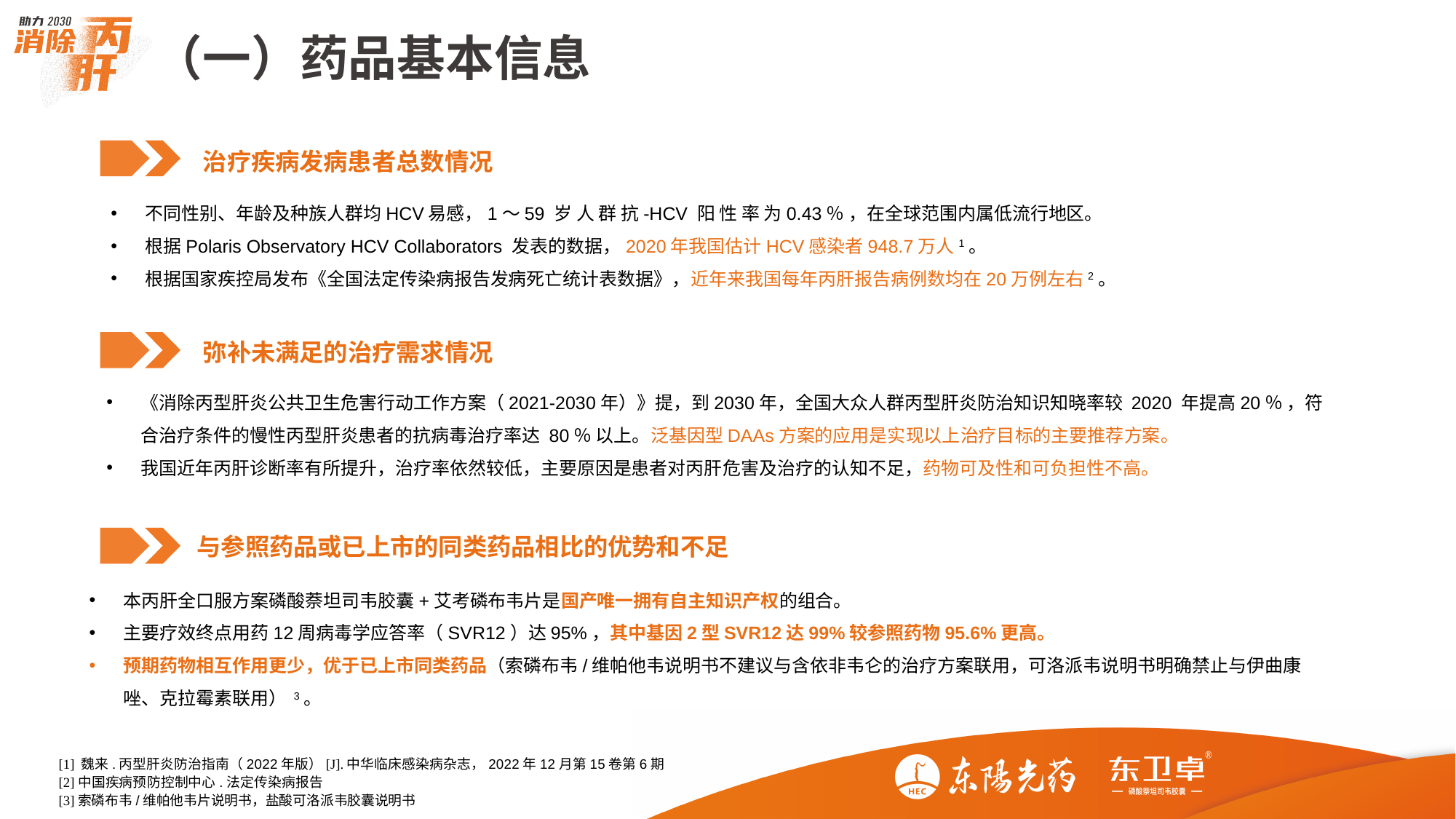

（一）药品基本信息
治疗疾病发病患者总数情况

不同性别、年龄及种族人群均HCV易感，1～59 岁 人 群 抗-HCV 阳 性 率 为0.43％ ，在全球范围内属低流行地区。
根据Polaris Observatory HCV Collaborators 发表的数据，2020年我国估计HCV感染者948.7万人1。
根据国家疾控局发布《全国法定传染病报告发病死亡统计表数据》，近年来我国每年丙肝报告病例数均在20万例左右2。
弥补未满足的治疗需求情况

《消除丙型肝炎公共卫生危害行动工作方案（2021-2030年）》提，到2030年，全国大众人群丙型肝炎防治知识知晓率较 2020 年提高20％ ，符合治疗条件的慢性丙型肝炎患者的抗病毒治疗率达 80％ 以上。泛基因型DAAs方案的应用是实现以上治疗目标的主要推荐方案。
我国近年丙肝诊断率有所提升，治疗率依然较低，主要原因是患者对丙肝危害及治疗的认知不足，药物可及性和可负担性不高。
与参照药品或已上市的同类药品相比的优势和不足

本丙肝全口服方案磷酸萘坦司韦胶囊+艾考磷布韦片是国产唯一拥有自主知识产权的组合。
主要疗效终点用药12周病毒学应答率（SVR12）达95%，其中基因2型SVR12达99%较参照药物95.6%更高。
预期药物相互作用更少，优于已上市同类药品（索磷布韦/维帕他韦说明书不建议与含依非韦仑的治疗方案联用，可洛派韦说明书明确禁止与伊曲康唑、克拉霉素联用） 3。
[1] 魏来.丙型肝炎防治指南（2022年版）[J].中华临床感染病杂志，2022年12月第15卷第6期
[2]中国疾病预防控制中心.法定传染病报告
[3]索磷布韦/维帕他韦片说明书，盐酸可洛派韦胶囊说明书